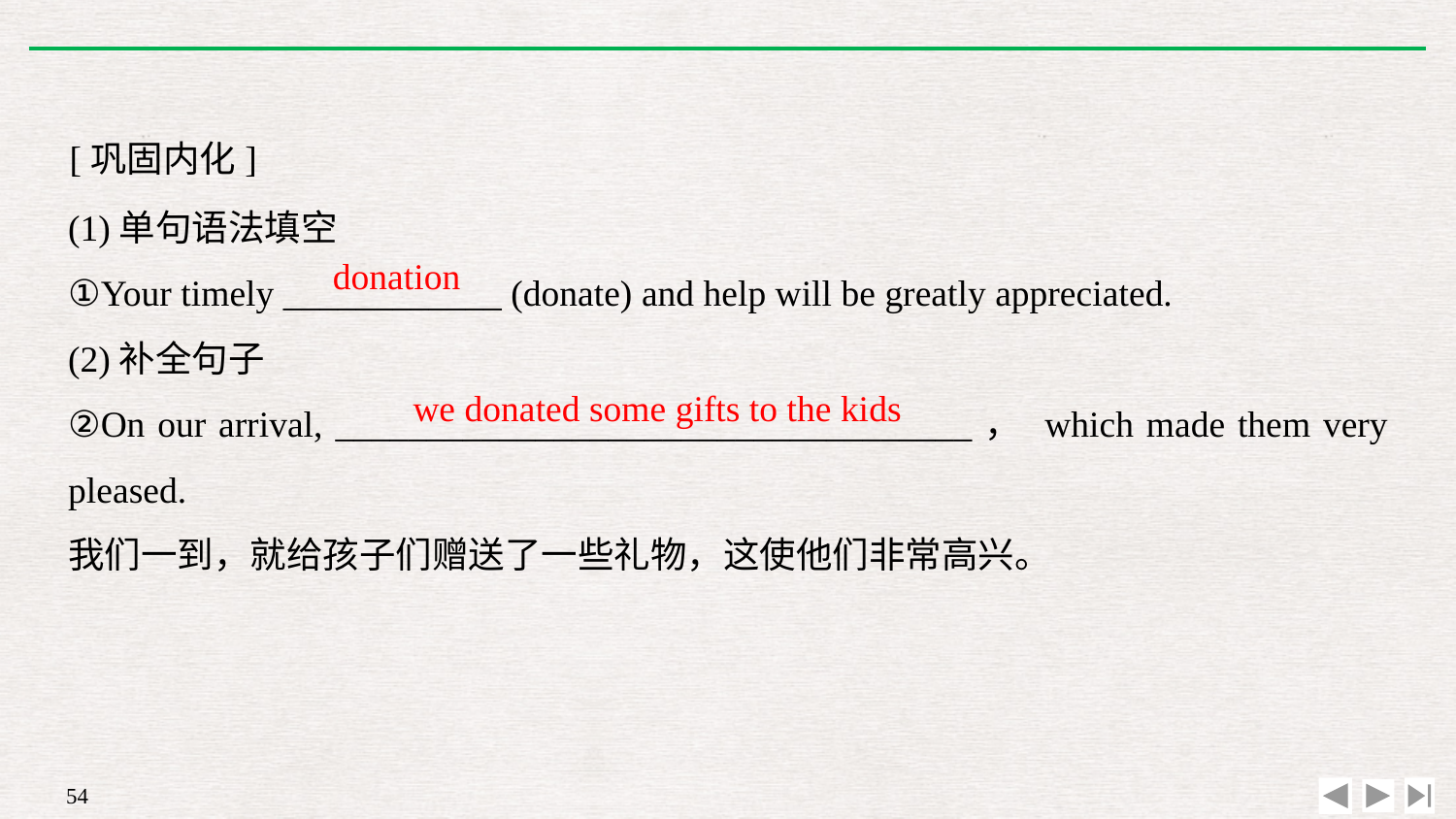

[巩固内化]
(1)单句语法填空
①Your timely ____________ (donate) and help will be greatly appreciated.
(2)补全句子
②On our arrival, ___________________________________， which made them very pleased.
我们一到，就给孩子们赠送了一些礼物，这使他们非常高兴。
donation
we donated some gifts to the kids